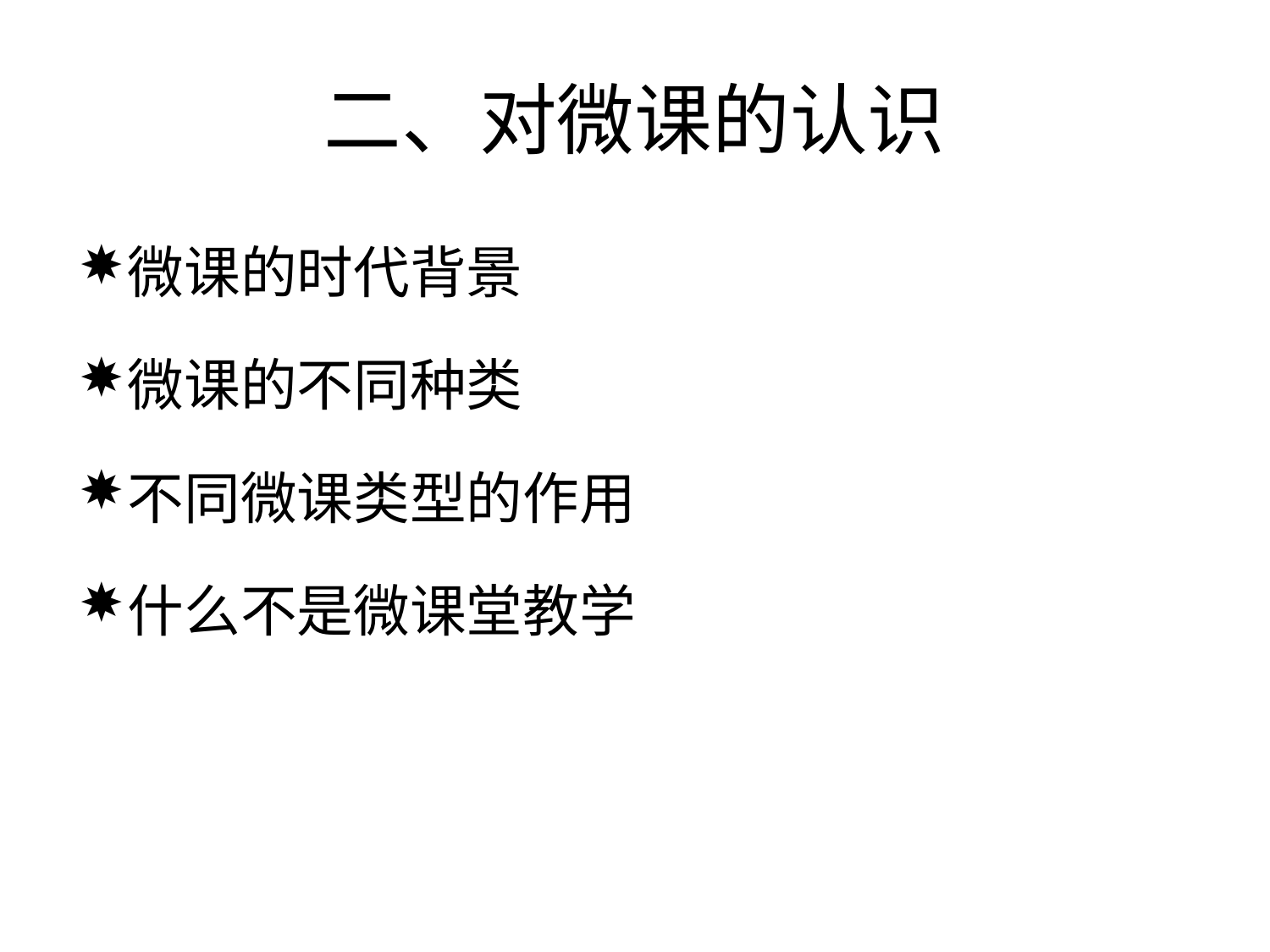

# 二、对微课的认识
微课的时代背景
微课的不同种类
不同微课类型的作用
什么不是微课堂教学